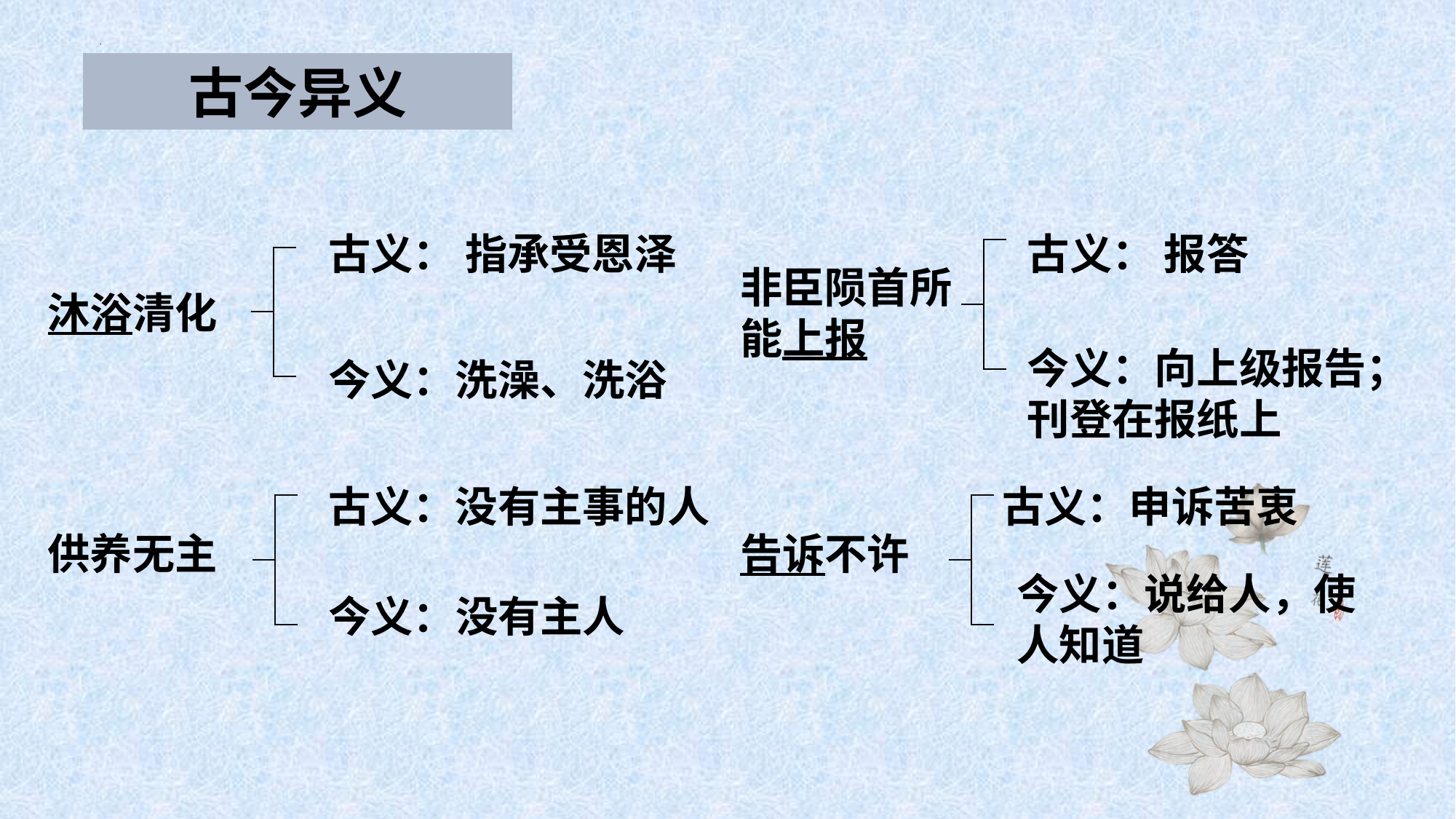

古今异义
古义： 指承受恩泽
古义： 报答

非臣陨首所能上报
沐浴清化
今义：向上级报告；刊登在报纸上
今义：洗澡、洗浴
古义：没有主事的人
古义：申诉苦衷

供养无主
告诉不许
今义：说给人，使人知道
今义：没有主人